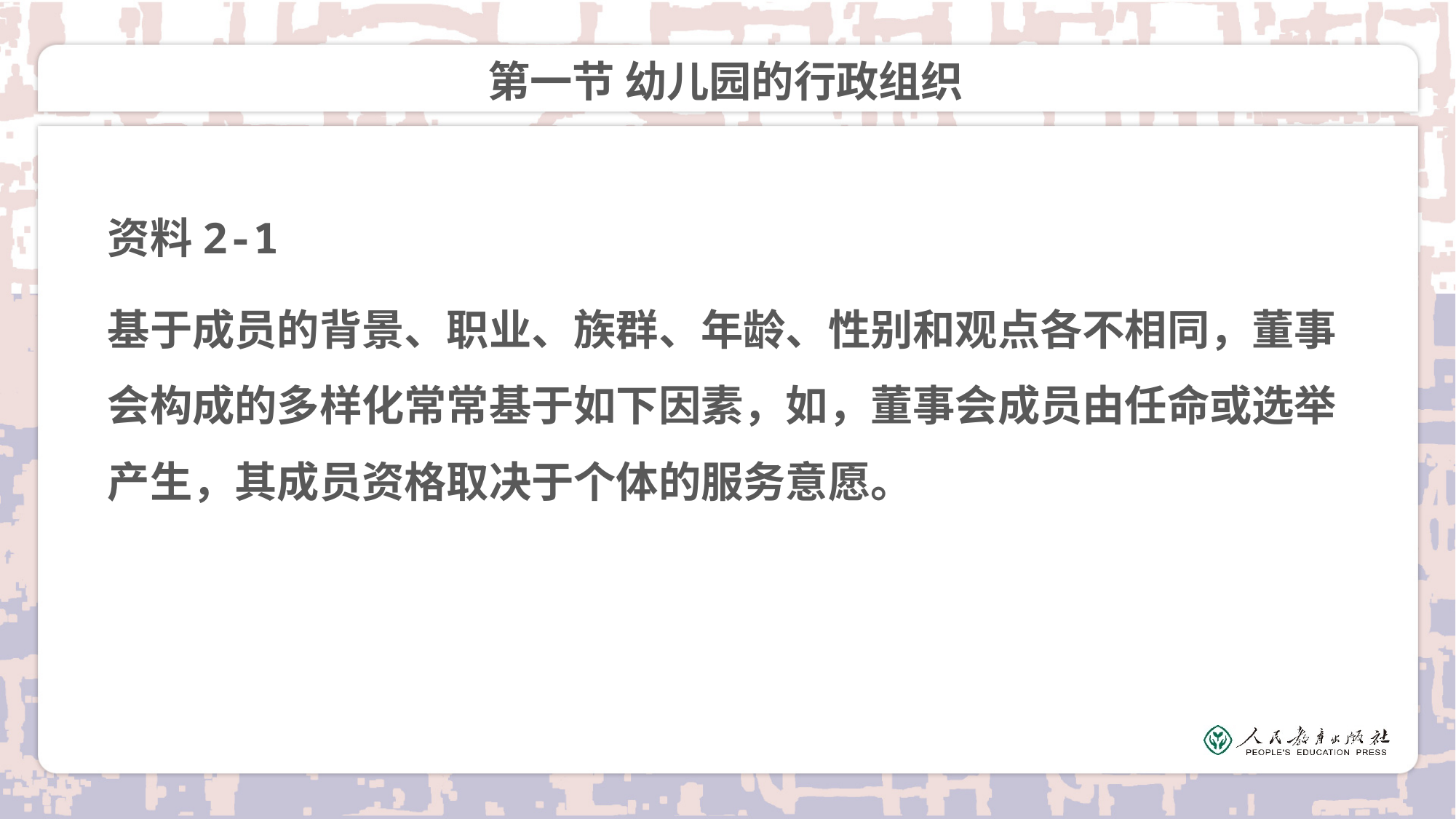

# 第一节 幼儿园的行政组织
资料2-1
基于成员的背景、职业、族群、年龄、性别和观点各不相同，董事会构成的多样化常常基于如下因素，如，董事会成员由任命或选举产生，其成员资格取决于个体的服务意愿。